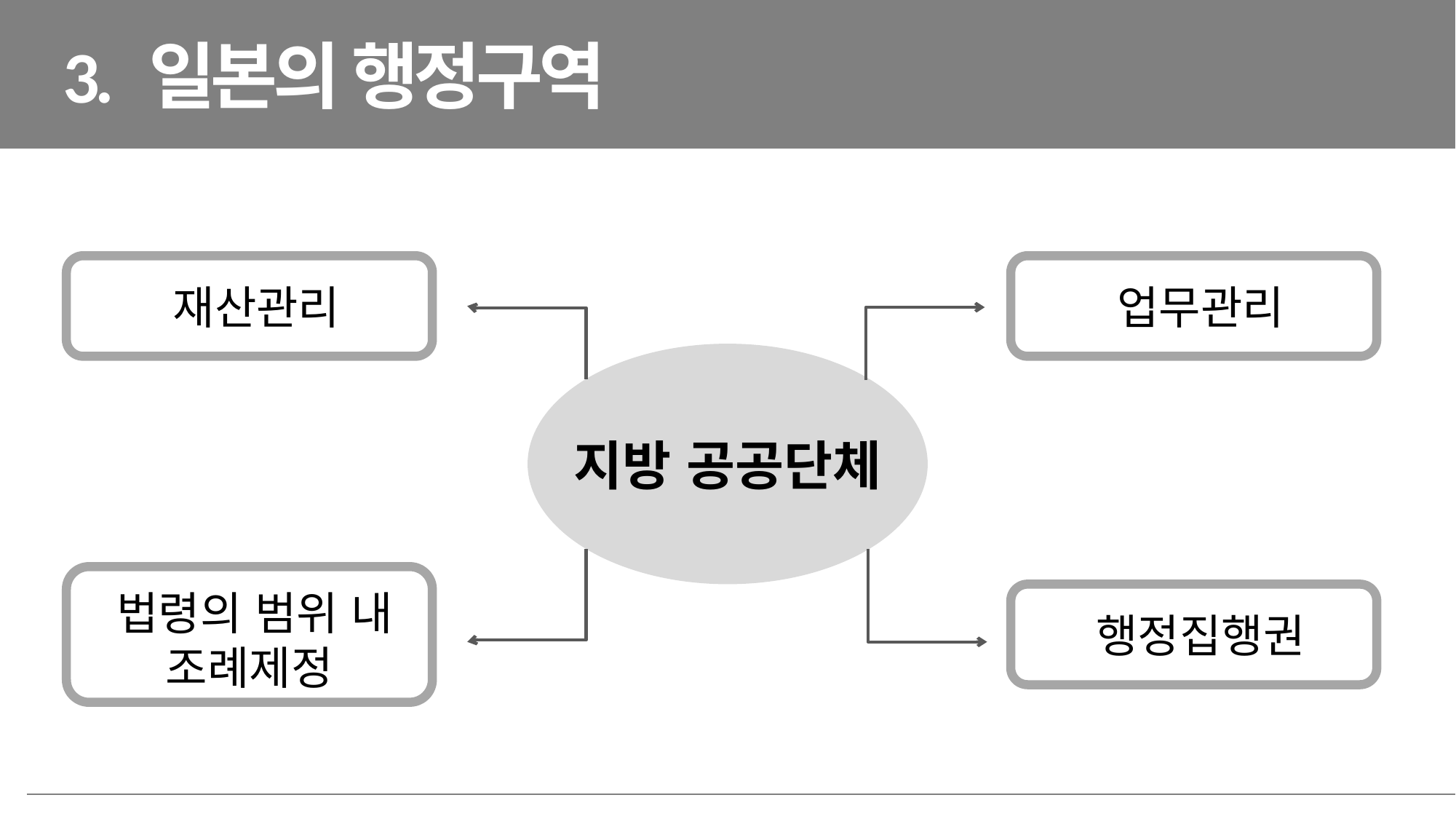

3. 일본의 행정구역

 재산관리
 업무관리

지방 공공단체

 법령의 범위 내
조례제정

 행정집행권